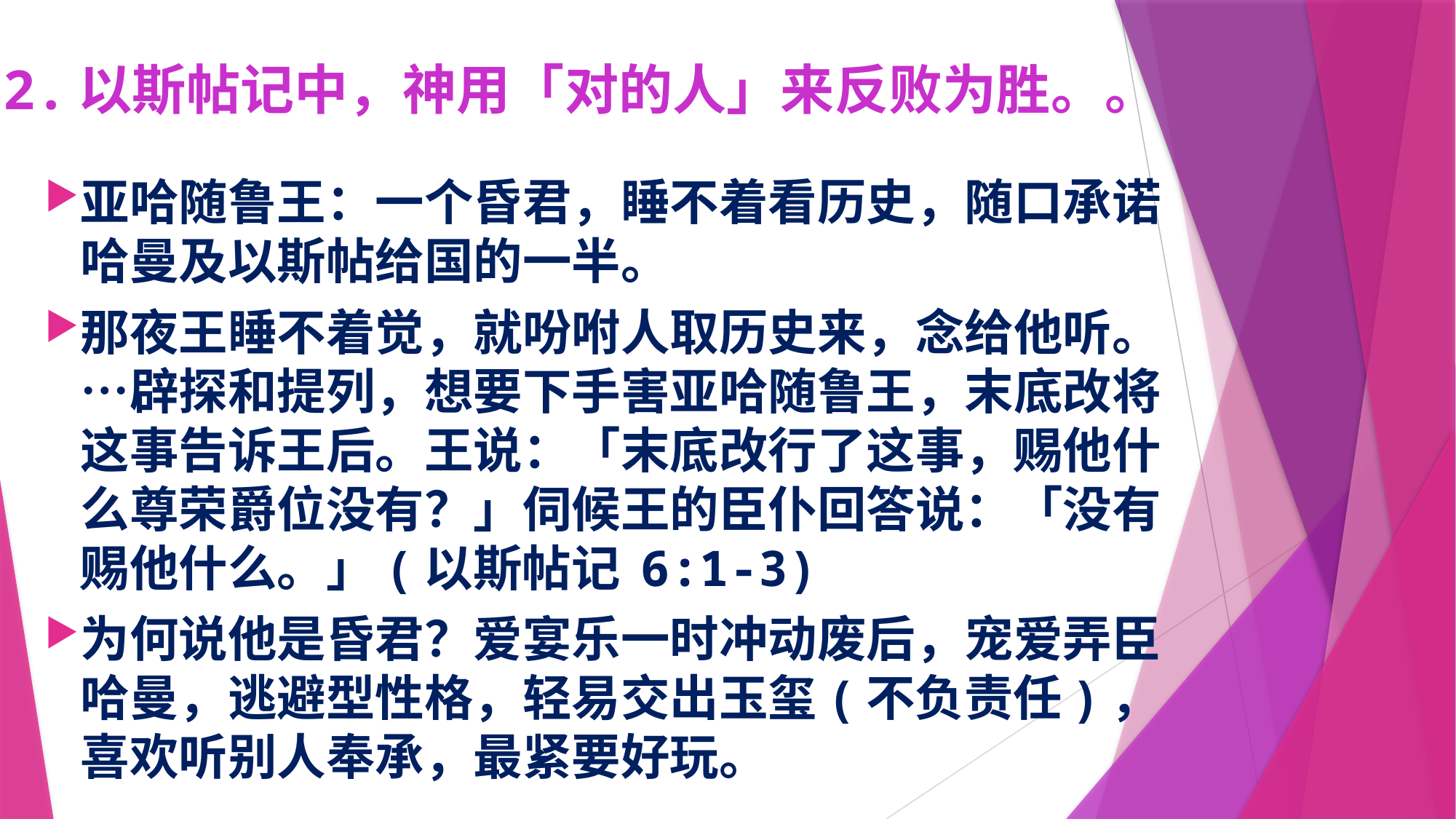

# 2.以斯帖记中，神用「对的人」来反败为胜。。
亚哈随鲁王：一个昏君，睡不着看历史，随口承诺哈曼及以斯帖给国的一半。
那夜王睡不着觉，就吩咐人取历史来，念给他听。…辟探和提列，想要下手害亚哈随鲁王，末底改将这事告诉王后。王说：「末底改行了这事，赐他什么尊荣爵位没有？」伺候王的臣仆回答说：「没有赐他什么。」(以斯帖记 6:1-3)
为何说他是昏君？爱宴乐一时冲动废后，宠爱弄臣哈曼，逃避型性格，轻易交出玉玺(不负责任)，喜欢听别人奉承，最紧要好玩。